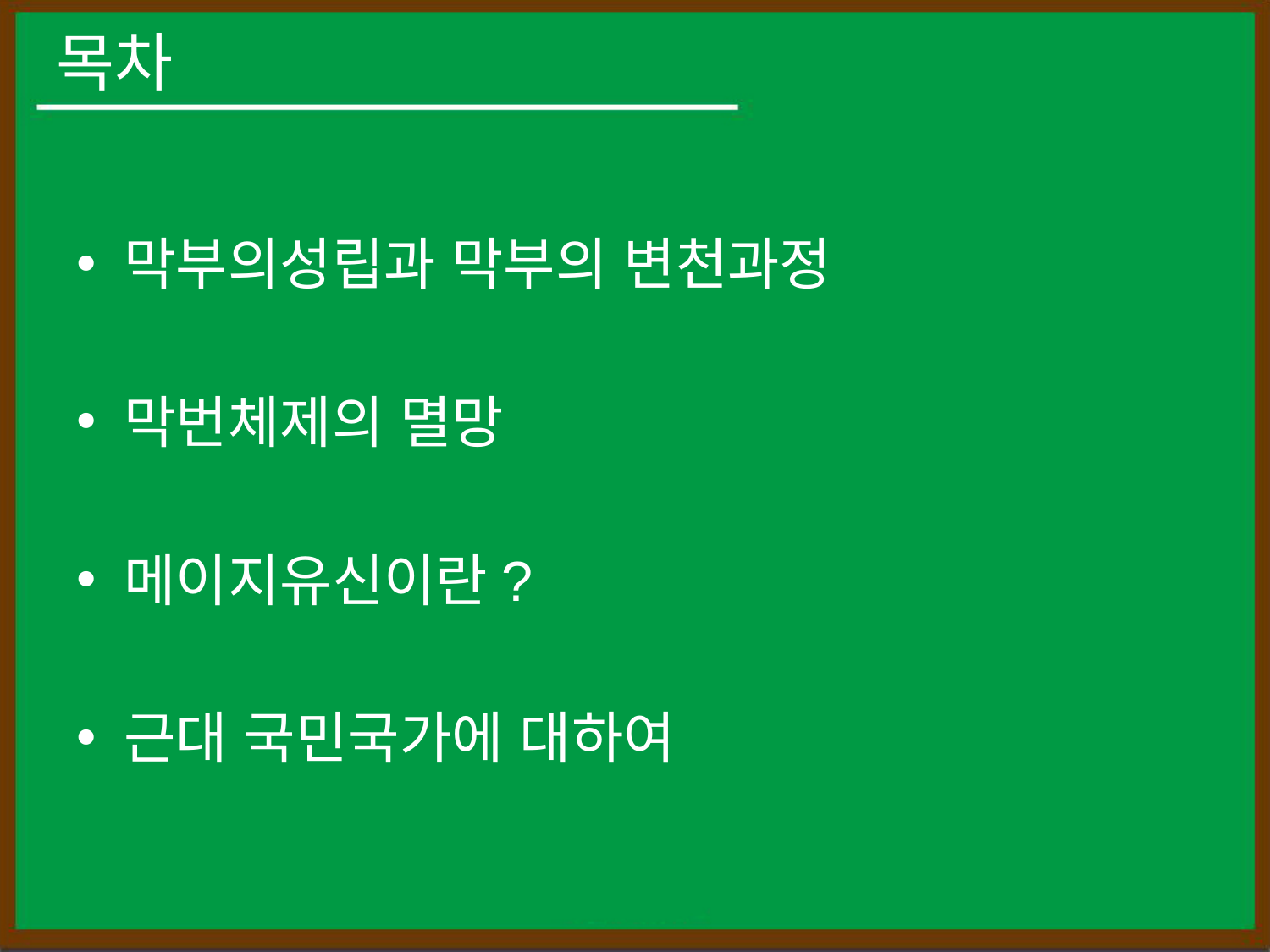

# 목차
막부의성립과 막부의 변천과정

막번체제의 멸망

메이지유신이란?

근대 국민국가에 대하여